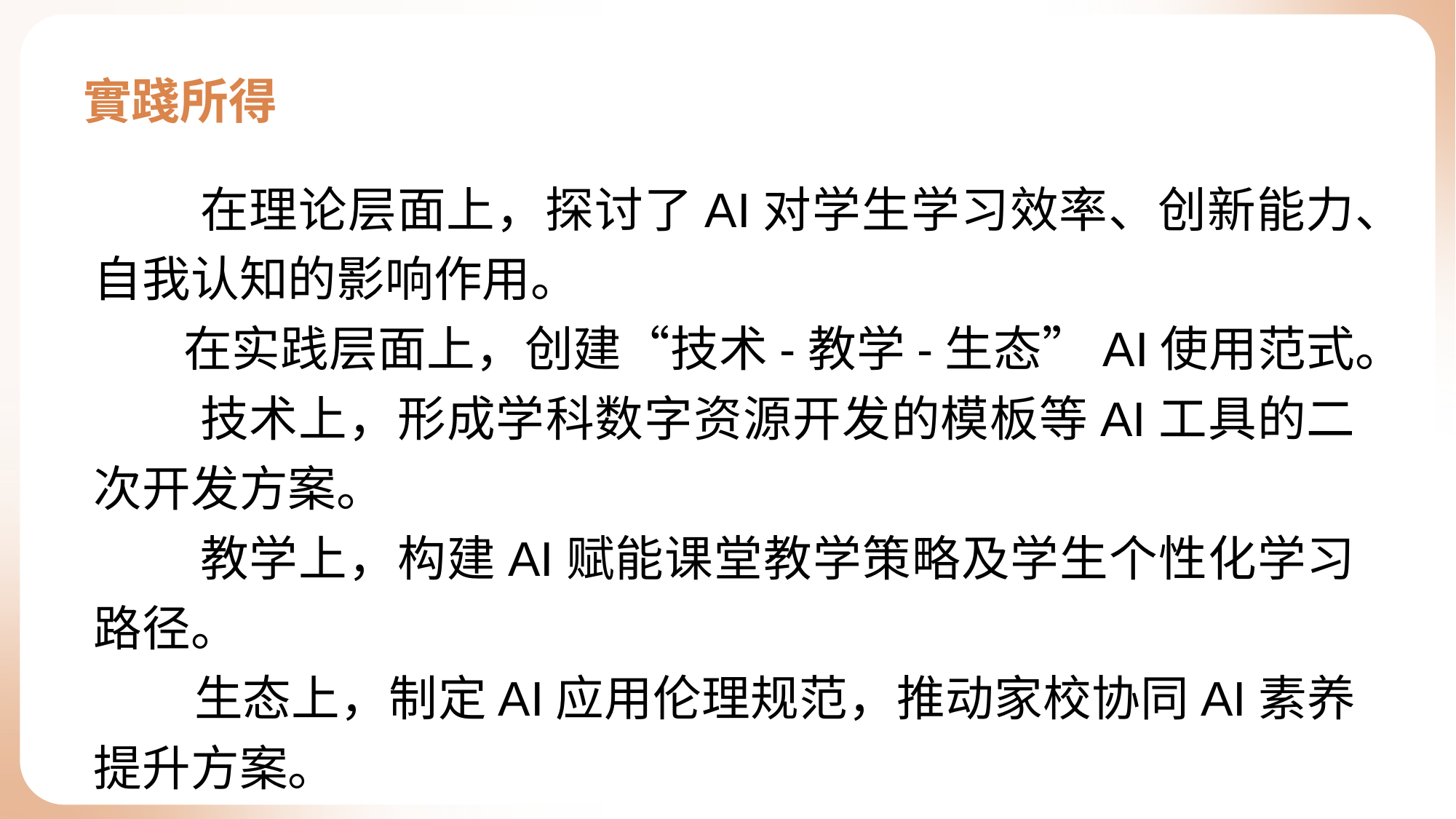

# 實踐所得
        在理论层面上，探讨了AI对学生学习效率、创新能力、自我认知的影响作用。
       在实践层面上，创建“技术-教学-生态”AI使用范式。
        技术上，形成学科数字资源开发的模板等AI工具的二次开发方案。
        教学上，构建AI赋能课堂教学策略及学生个性化学习路径。
        生态上，制定AI应用伦理规范，推动家校协同AI素养提升方案。